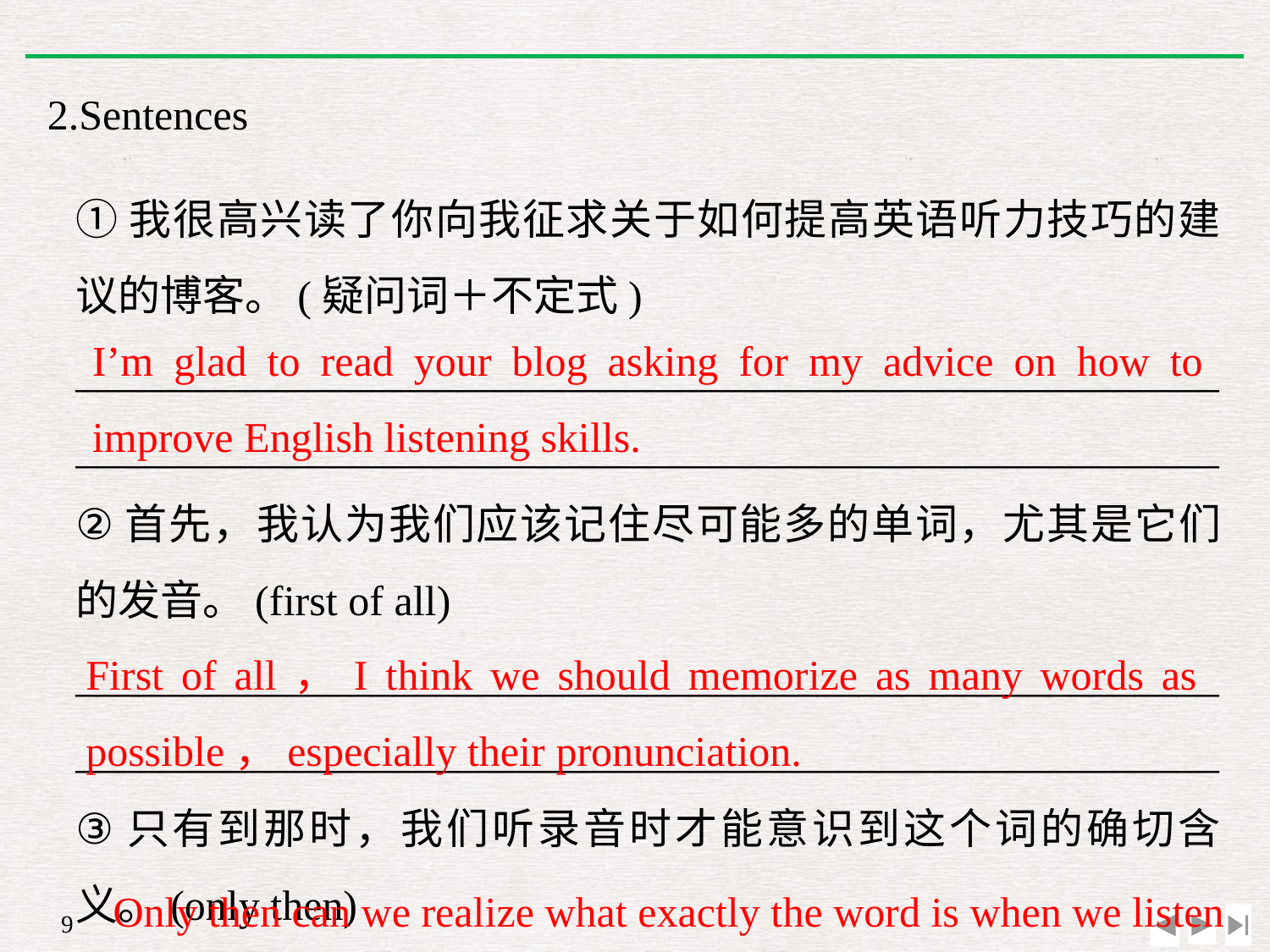

2.Sentences
①我很高兴读了你向我征求关于如何提高英语听力技巧的建议的博客。(疑问词＋不定式)
____________________________________________________________________________________________________________②首先，我认为我们应该记住尽可能多的单词，尤其是它们的发音。(first of all)
____________________________________________________________________________________________________________③只有到那时，我们听录音时才能意识到这个词的确切含义。(only then)
______________________________________________________
I’m glad to read your blog asking for my advice on how to improve English listening skills.
First of all，I think we should memorize as many words as possible，especially their pronunciation.
Only then can we realize what exactly the word is when we listen to the audio.